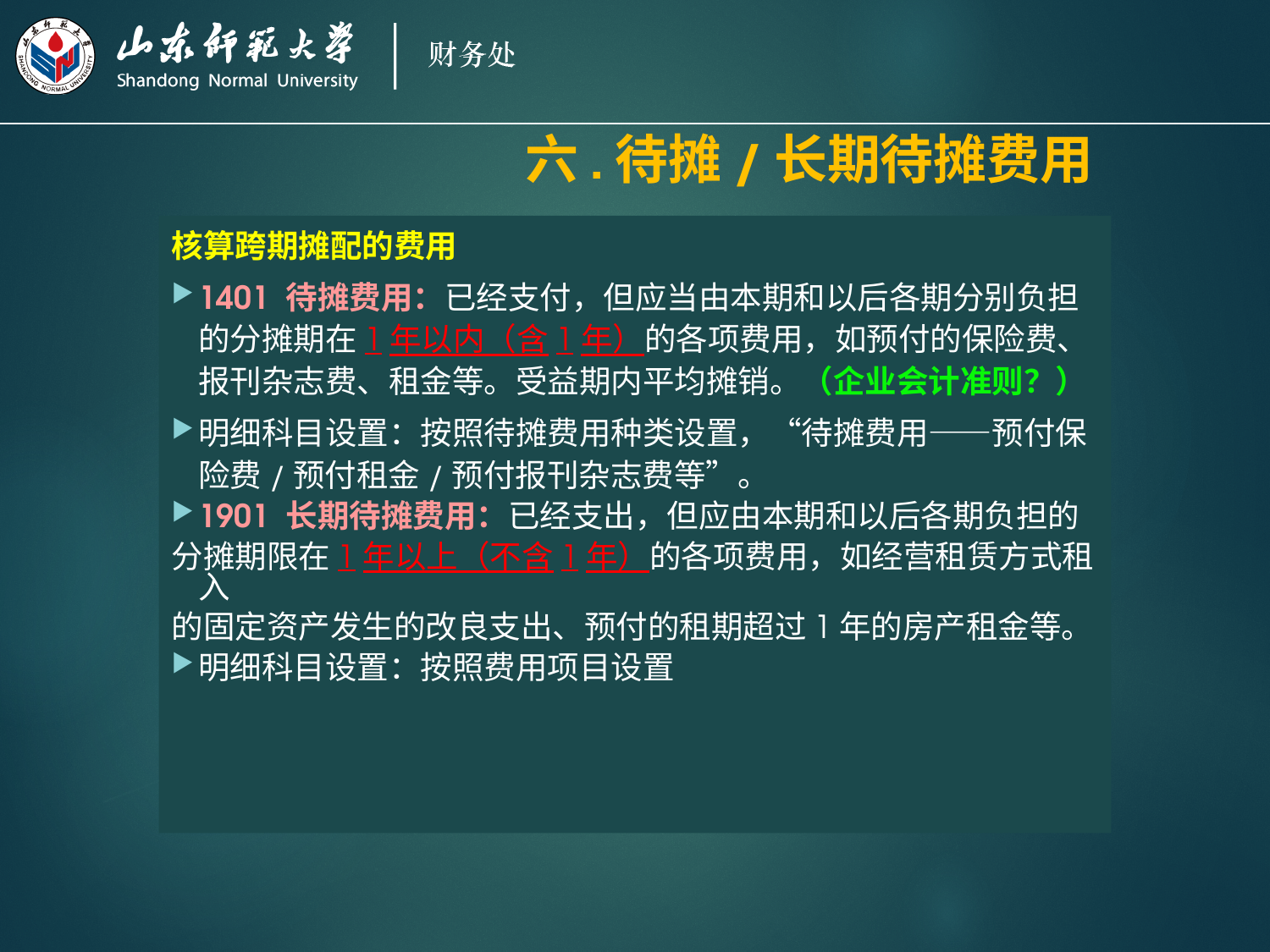

# 六.待摊/长期待摊费用
核算跨期摊配的费用
1401 待摊费用：已经支付，但应当由本期和以后各期分别负担的分摊期在1年以内（含1年）的各项费用，如预付的保险费、报刊杂志费、租金等。受益期内平均摊销。（企业会计准则？）
明细科目设置：按照待摊费用种类设置，“待摊费用——预付保险费/预付租金/预付报刊杂志费等”。
1901 长期待摊费用：已经支出，但应由本期和以后各期负担的
分摊期限在1年以上（不含1年）的各项费用，如经营租赁方式租入
的固定资产发生的改良支出、预付的租期超过1年的房产租金等。
明细科目设置：按照费用项目设置